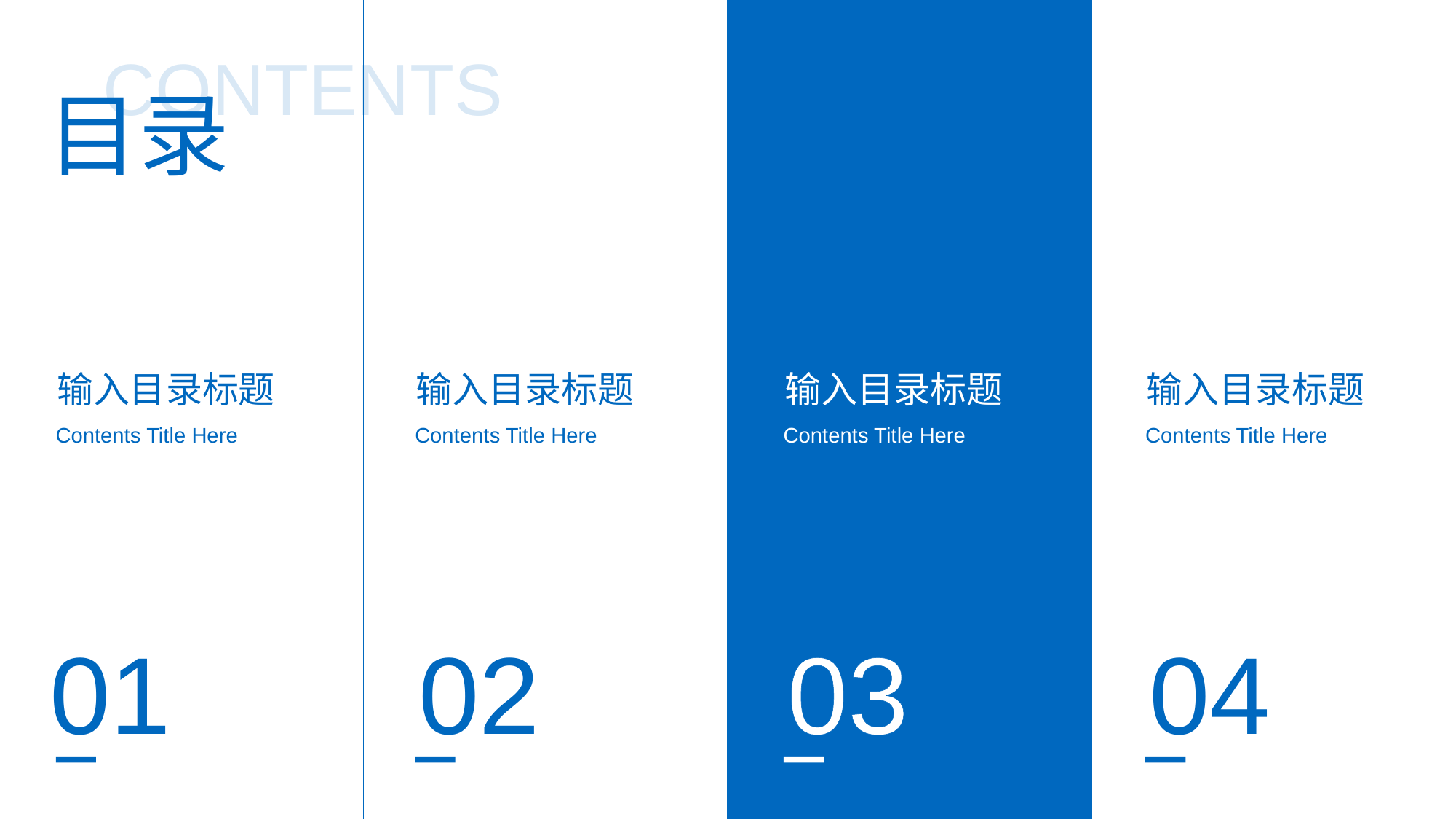

CONTENTS
目录
输入目录标题
Contents Title Here
01

输入目录标题
Contents Title Here
02

输入目录标题
输入目录标题
Contents Title Here
04

Contents Title Here
03